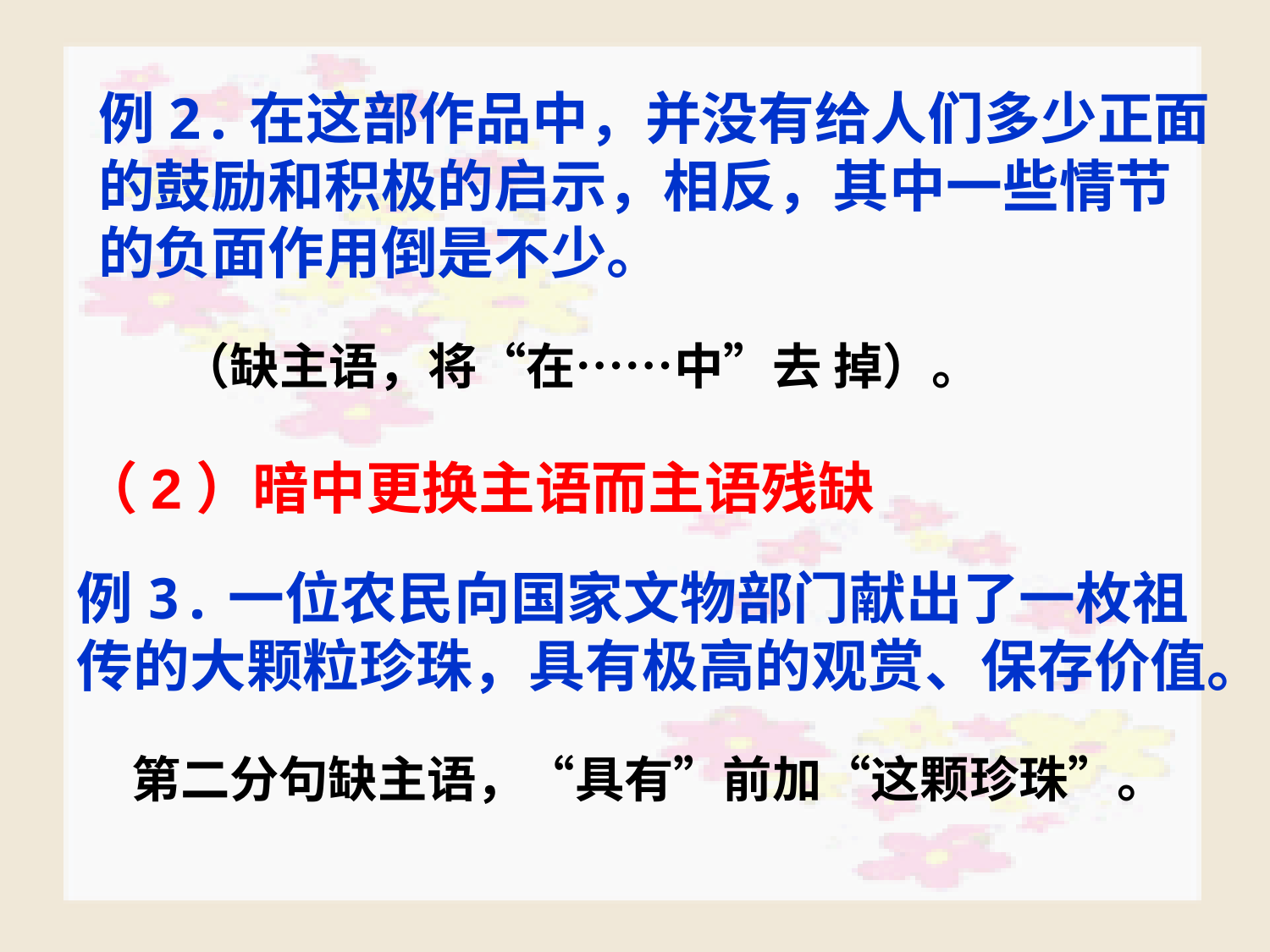

例2.在这部作品中，并没有给人们多少正面
的鼓励和积极的启示，相反，其中一些情节
的负面作用倒是不少。
（缺主语，将“在……中”去 掉）。
（2）暗中更换主语而主语残缺
例3.一位农民向国家文物部门献出了一枚祖
传的大颗粒珍珠，具有极高的观赏、保存价值。
第二分句缺主语，“具有”前加“这颗珍珠”。